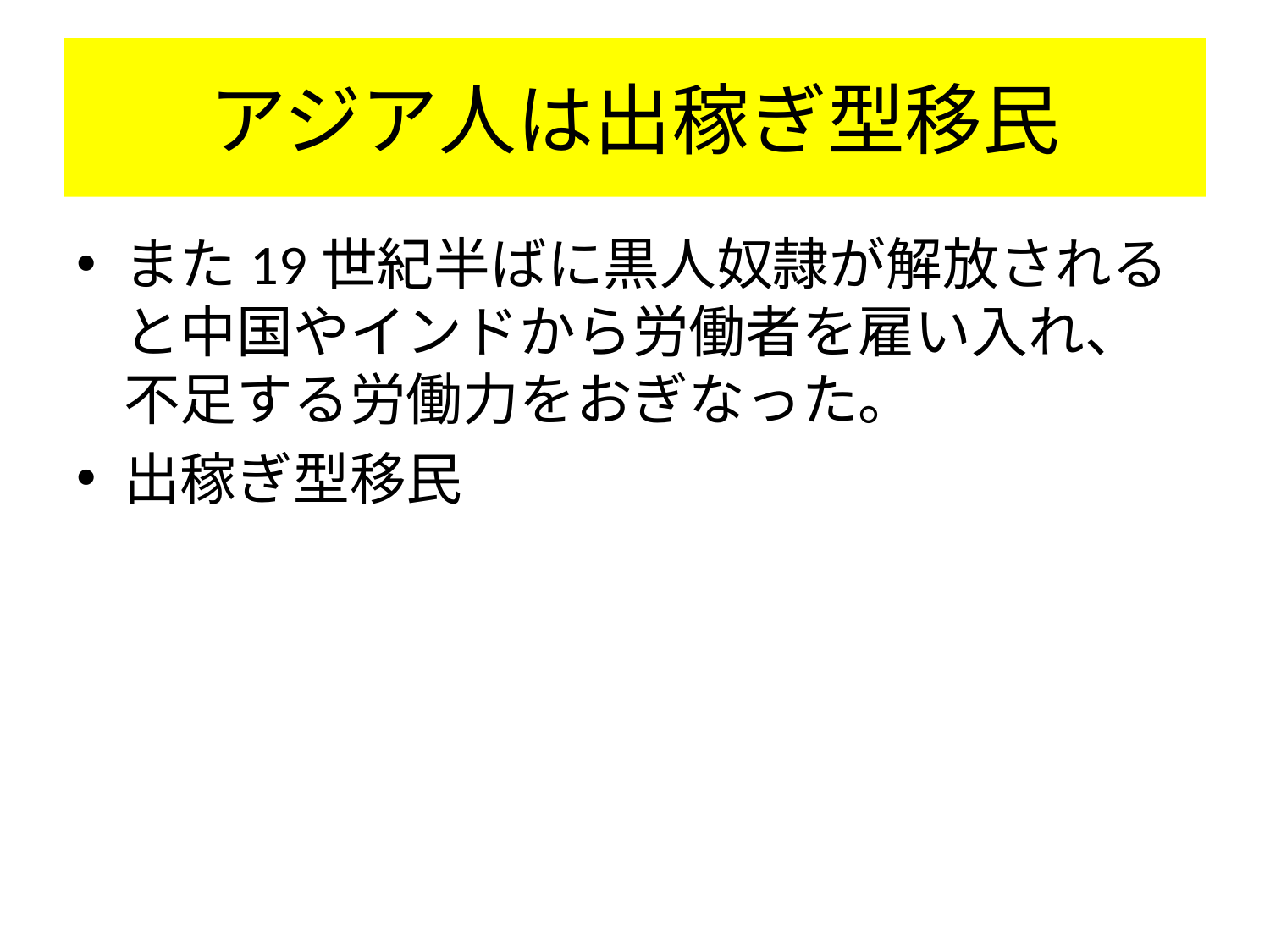

# アジア人は出稼ぎ型移民
また19世紀半ばに黒人奴隷が解放されると中国やインドから労働者を雇い入れ、不足する労働力をおぎなった。
出稼ぎ型移民